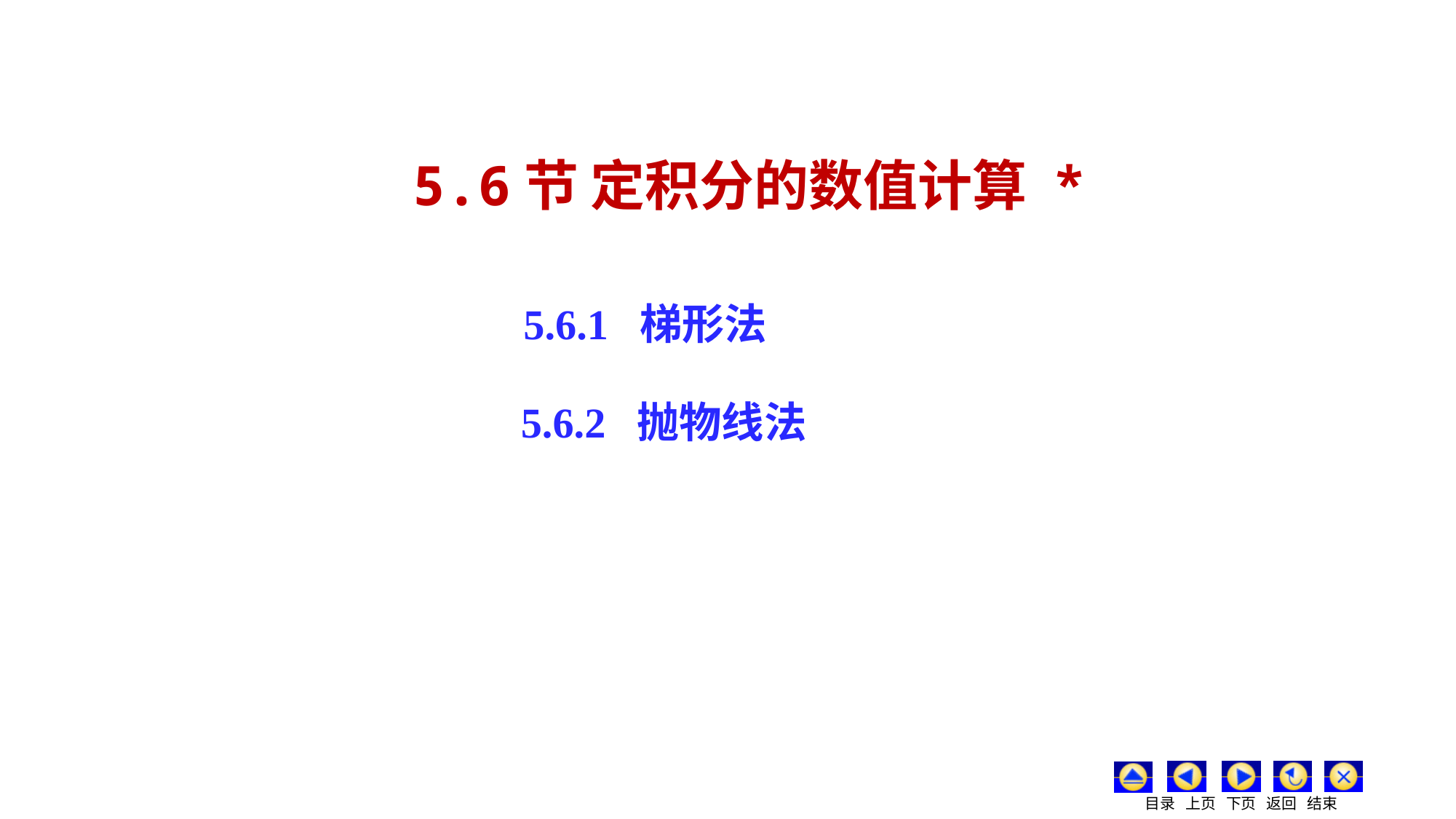

5.6节 定积分的数值计算 *
5.6.1  梯形法
5.6.2  抛物线法